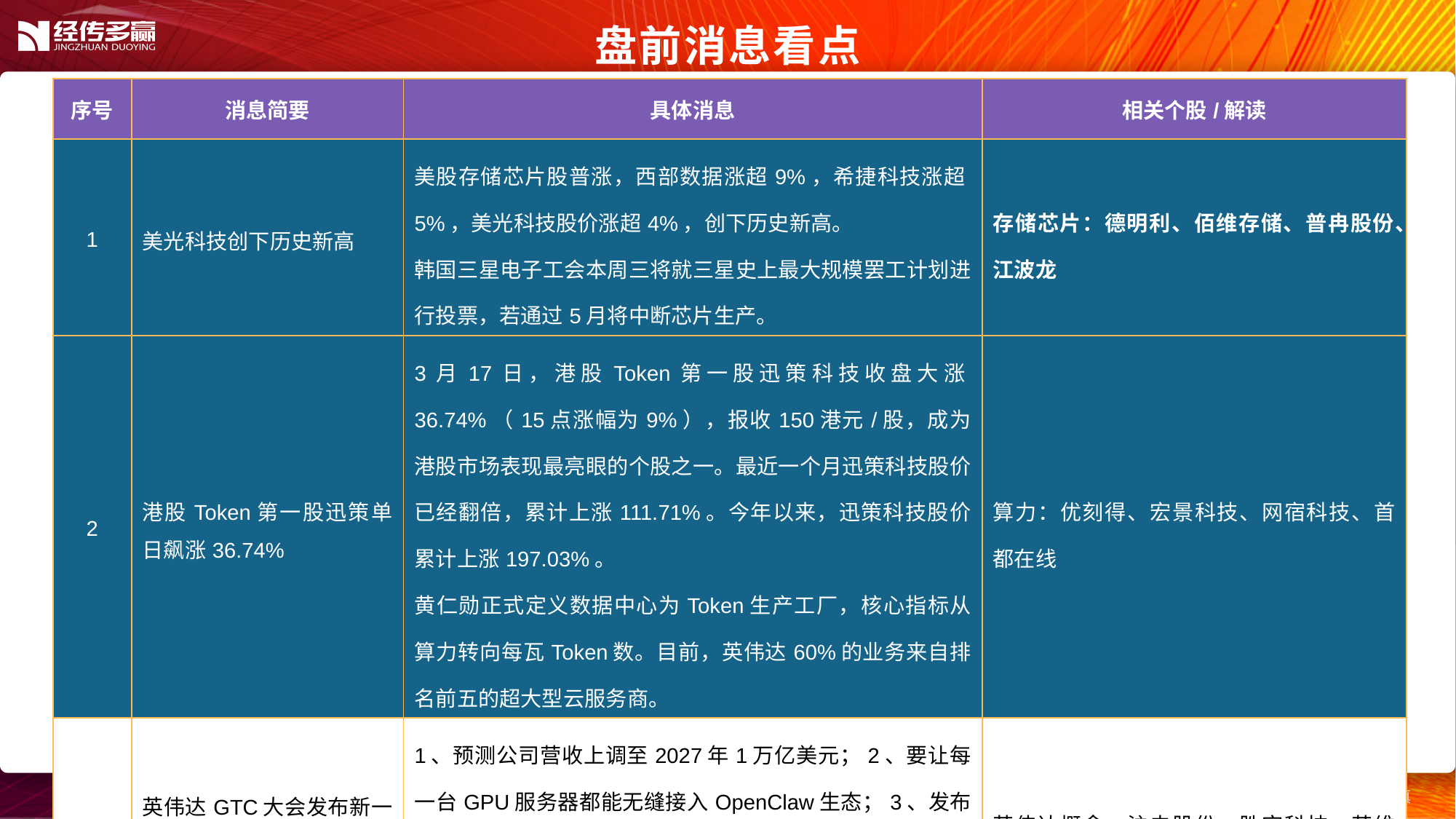

盘前消息看点
| 序号 | 消息简要 | 具体消息 | 相关个股/解读 |
| --- | --- | --- | --- |
| 1 | 美光科技创下历史新高 | 美股存储芯片股普涨，西部数据涨超9%，希捷科技涨超5%，美光科技股价涨超4%，创下历史新高。 韩国三星电子工会本周三将就三星史上最大规模罢工计划进行投票，若通过5月将中断芯片生产。 | 存储芯片：德明利、佰维存储、普冉股份、江波龙 |
| 2 | 港股Token第一股迅策单日飙涨36.74% | 3月17日，港股Token第一股迅策科技收盘大涨36.74%（15点涨幅为9%），报收150港元/股，成为港股市场表现最亮眼的个股之一。最近一个月迅策科技股价已经翻倍，累计上涨111.71%。今年以来，迅策科技股价累计上涨197.03%。 黄仁勋正式定义数据中心为Token生产工厂，核心指标从算力转向每瓦Token数。目前，英伟达60%的业务来自排名前五的超大型云服务商。 | 算力：优刻得、宏景科技、网宿科技、首都在线 |
| 3 | 英伟达GTC大会发布新一代芯片架构并推出极简养虾 | 1、预测公司营收上调至2027年1万亿美元；2、要让每一台GPU服务器都能无缝接入OpenClaw生态；3、发布了N VIDI A DLSS 5，这是这家芯片制造商AI图形技术的新版本，旨在在降低算力资源消耗的同时，使电子游戏画面更加逼真 | 英伟达概念：沪电股份、胜宏科技、英维克、麦格米特、中际旭创、新易盛 |
| 4 |  |  |  |
| 5 |  |  |  |